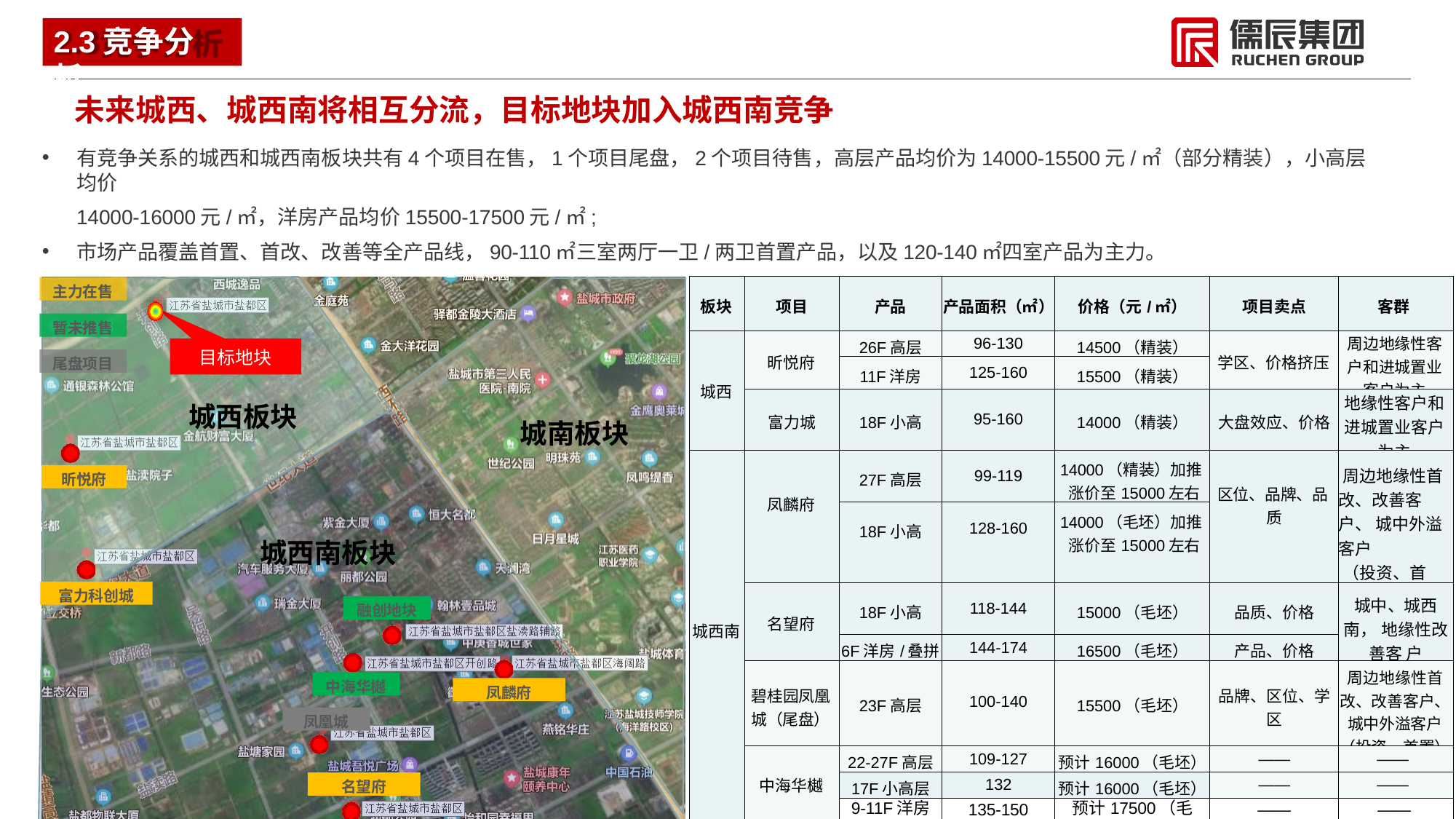

# 2.3竞争分析

未来城西、城西南将相互分流，目标地块加入城西南竞争
有竞争关系的城西和城西南板块共有4个项目在售，1个项目尾盘，2个项目待售，高层产品均价为14000-15500元/㎡（部分精装），小高层均价
14000-16000元/㎡，洋房产品均价15500-17500元/㎡;
市场产品覆盖首置、首改、改善等全产品线，90-110㎡三室两厅一卫/两卫首置产品，以及120-140㎡四室产品为主力。
| 板块 | 项目 | 产品 | 产品面积（㎡） | 价格（元/㎡） | 项目卖点 | 客群 |
| --- | --- | --- | --- | --- | --- | --- |
| 城西 | 昕悦府 | 26F高层 | 96-130 | 14500（精装） | 学区、价格挤压 | 周边地缘性客 户和进城置业 客户为主 |
|  |  | 11F洋房 | 125-160 | 15500（精装） |  |  |
|  | 富力城 | 18F小高 | 95-160 | 14000（精装） | 大盘效应、价格 | 地缘性客户和 进城置业客户 为主 |
| 城西南 | 凤麟府 | 27F高层 | 99-119 | 14000（精装）加推 涨价至15000左右 | 区位、品牌、品 质 | 周边地缘性首 改、改善客户、 城中外溢客户 （投资、首置） |
|  |  | 18F小高 | 128-160 | 14000（毛坯）加推 涨价至15000左右 |  |  |
|  | 名望府 | 18F小高 | 118-144 | 15000（毛坯） | 品质、价格 | 城中、城西南， 地缘性改善客 户 |
|  |  | 6F洋房/叠拼 | 144-174 | 16500（毛坯） | 产品、价格 |  |
|  | 碧桂园凤凰 城（尾盘） | 23F高层 | 100-140 | 15500（毛坯） | 品牌、区位、学 区 | 周边地缘性首 改、改善客户、 城中外溢客户 （投资、首置） |
|  | 中海华樾 | 22-27F高层 | 109-127 | 预计16000（毛坯） | —— | —— |
|  |  | 17F小高层 | 132 | 预计16000（毛坯） | —— | —— |
|  |  | 9-11F洋房 | 135-150 | 预计17500（毛坯） | —— | —— |
|  | 融创项目 | —— | —— | —— | —— | —— |

主力在售

暂未推售
目标地块
尾盘项目
城西板块

城南板块

昕悦府
城西南板块

富力科创城
融创地块

中海华樾
凤麟府
凤凰城

名望府